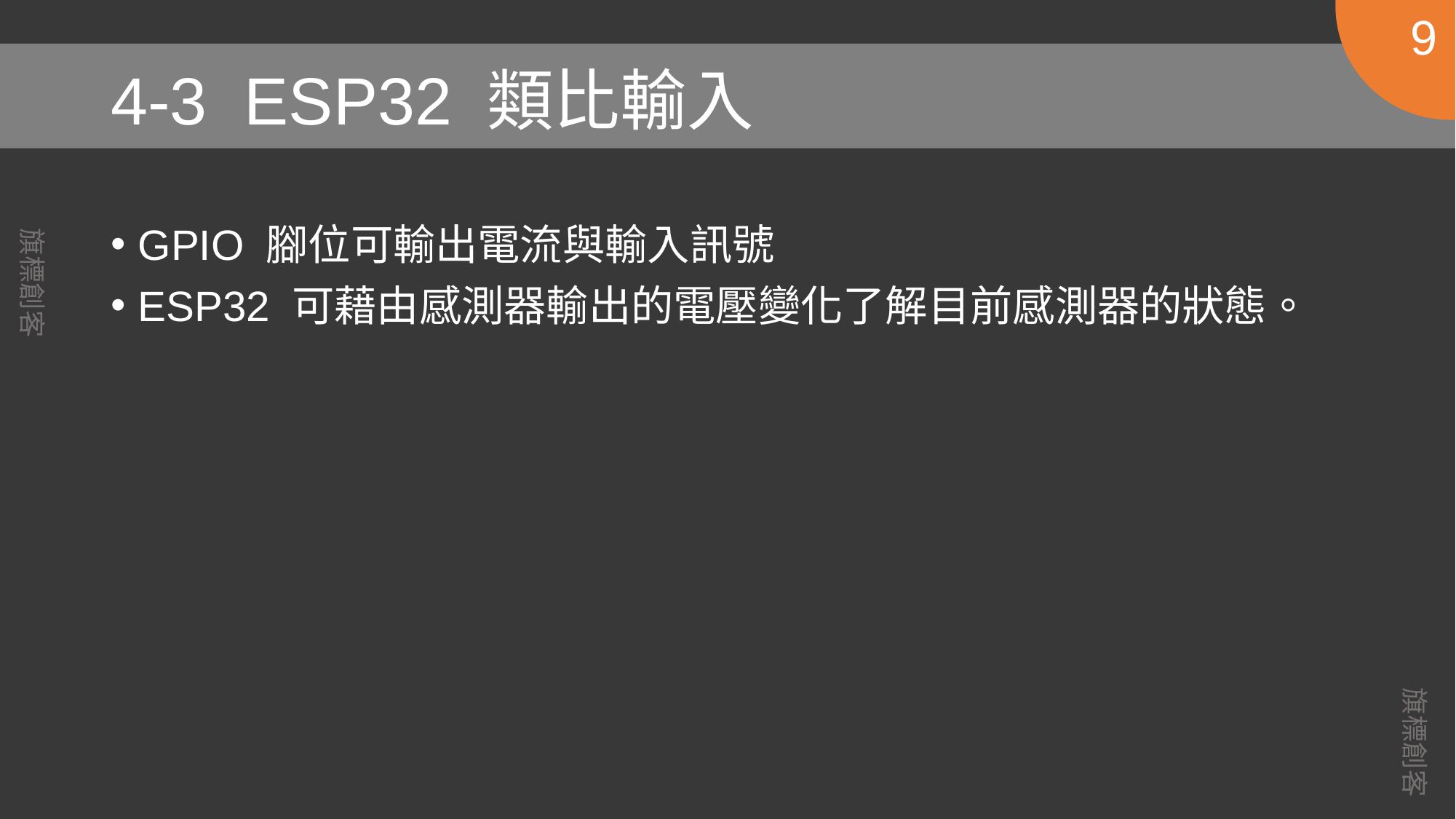

9
# 4-3  ESP32 類比輸入
GPIO 腳位可輸出電流與輸入訊號
ESP32 可藉由感測器輸出的電壓變化了解目前感測器的狀態。